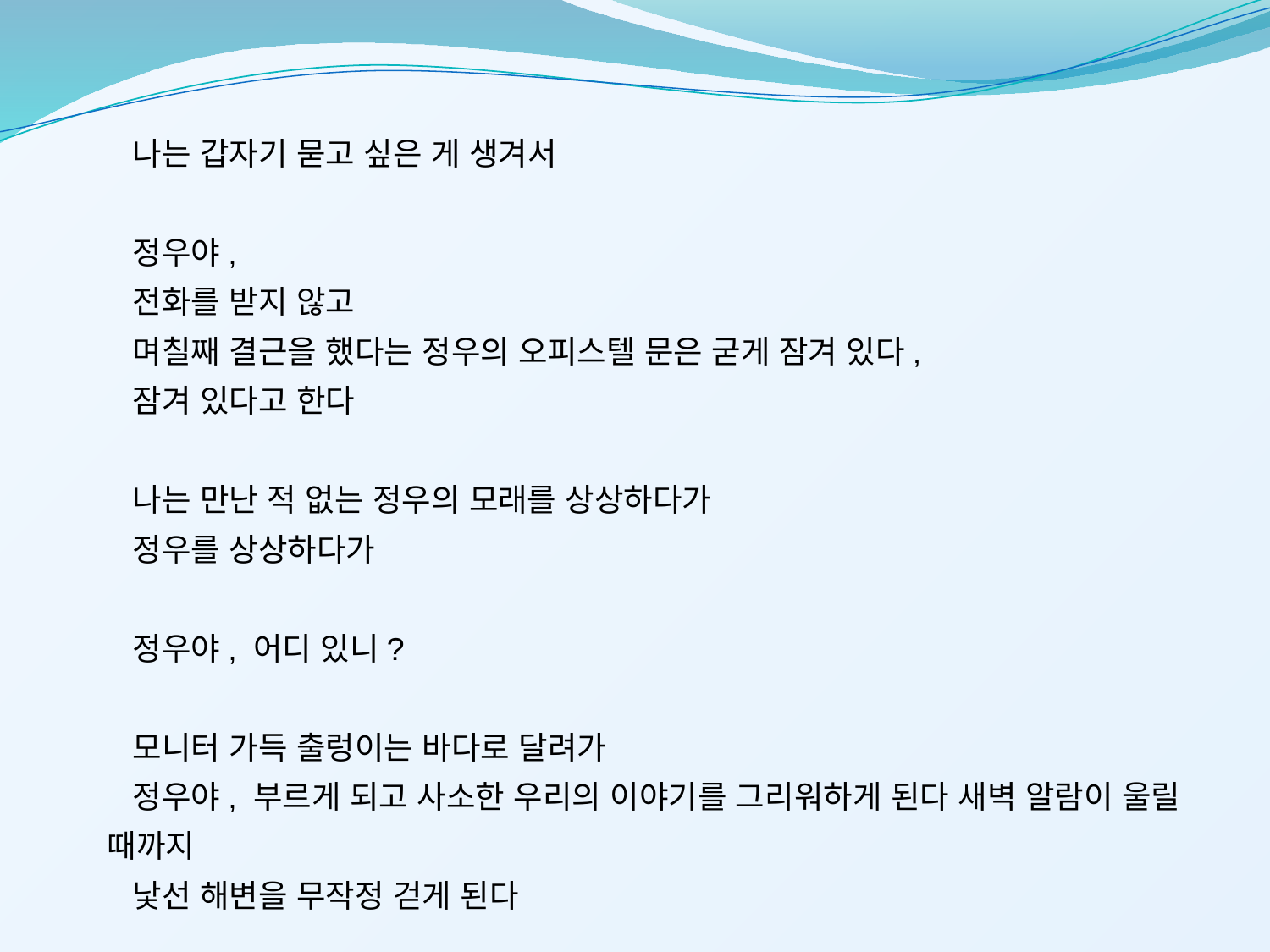

나는 갑자기 묻고 싶은 게 생겨서

  정우야,
  전화를 받지 않고
  며칠째 결근을 했다는 정우의 오피스텔 문은 굳게 잠겨 있다,
  잠겨 있다고 한다

  나는 만난 적 없는 정우의 모래를 상상하다가
  정우를 상상하다가

  정우야, 어디 있니?

  모니터 가득 출렁이는 바다로 달려가
  정우야, 부르게 되고 사소한 우리의 이야기를 그리워하게 된다 새벽 알람이 울릴 때까지
  낯선 해변을 무작정 걷게 된다